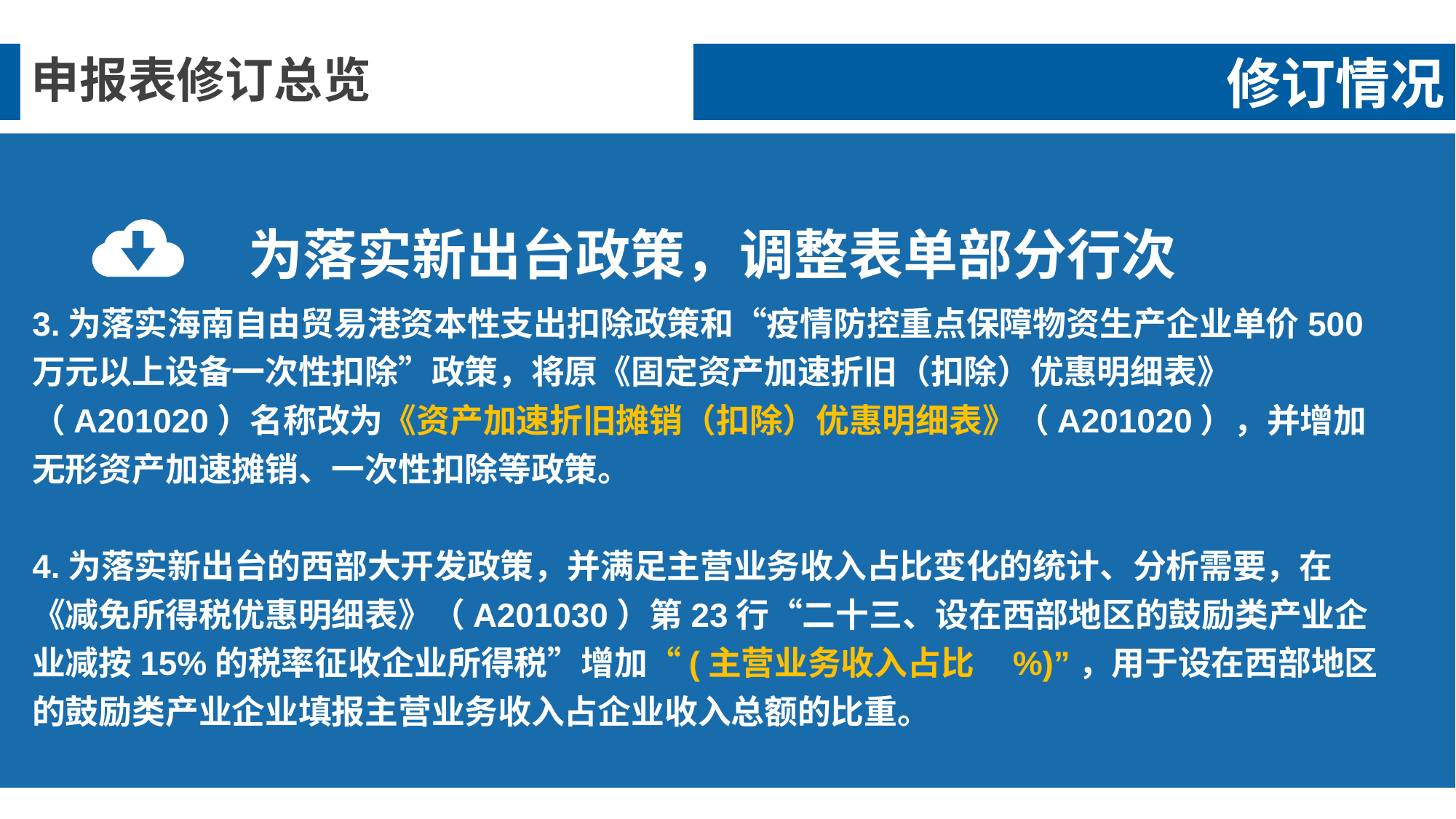

修订情况
申报表调整思路及主要内容
申报表修订总览

为落实新出台政策，调整表单部分行次
e7d195523061f1c062df869295d8a0a11120349891c27003D2E1C84926AC27B998C4E6DB32CFD86673C8A95AFDAA40B3D72EE1B14BA0CD5ADF6A90DFBF7FD9C4343ADB56E206D0753FACD027C6C9A50526FC4BD1306CADB56A7DBAA1512074E625C97B5E431F2D57A54ED664165DA2BB31E6597E2FE6339A12FD001F8FF7F47DE2221DE1CAD53B509893BF37E2E11D08

3.为落实海南自由贸易港资本性支出扣除政策和“疫情防控重点保障物资生产企业单价500万元以上设备一次性扣除”政策，将原《固定资产加速折旧（扣除）优惠明细表》（A201020）名称改为《资产加速折旧摊销（扣除）优惠明细表》（A201020），并增加无形资产加速摊销、一次性扣除等政策。

4.为落实新出台的西部大开发政策，并满足主营业务收入占比变化的统计、分析需要，在《减免所得税优惠明细表》（A201030）第23行“二十三、设在西部地区的鼓励类产业企业减按15%的税率征收企业所得税”增加“(主营业务收入占比    %)”，用于设在西部地区的鼓励类产业企业填报主营业务收入占企业收入总额的比重。